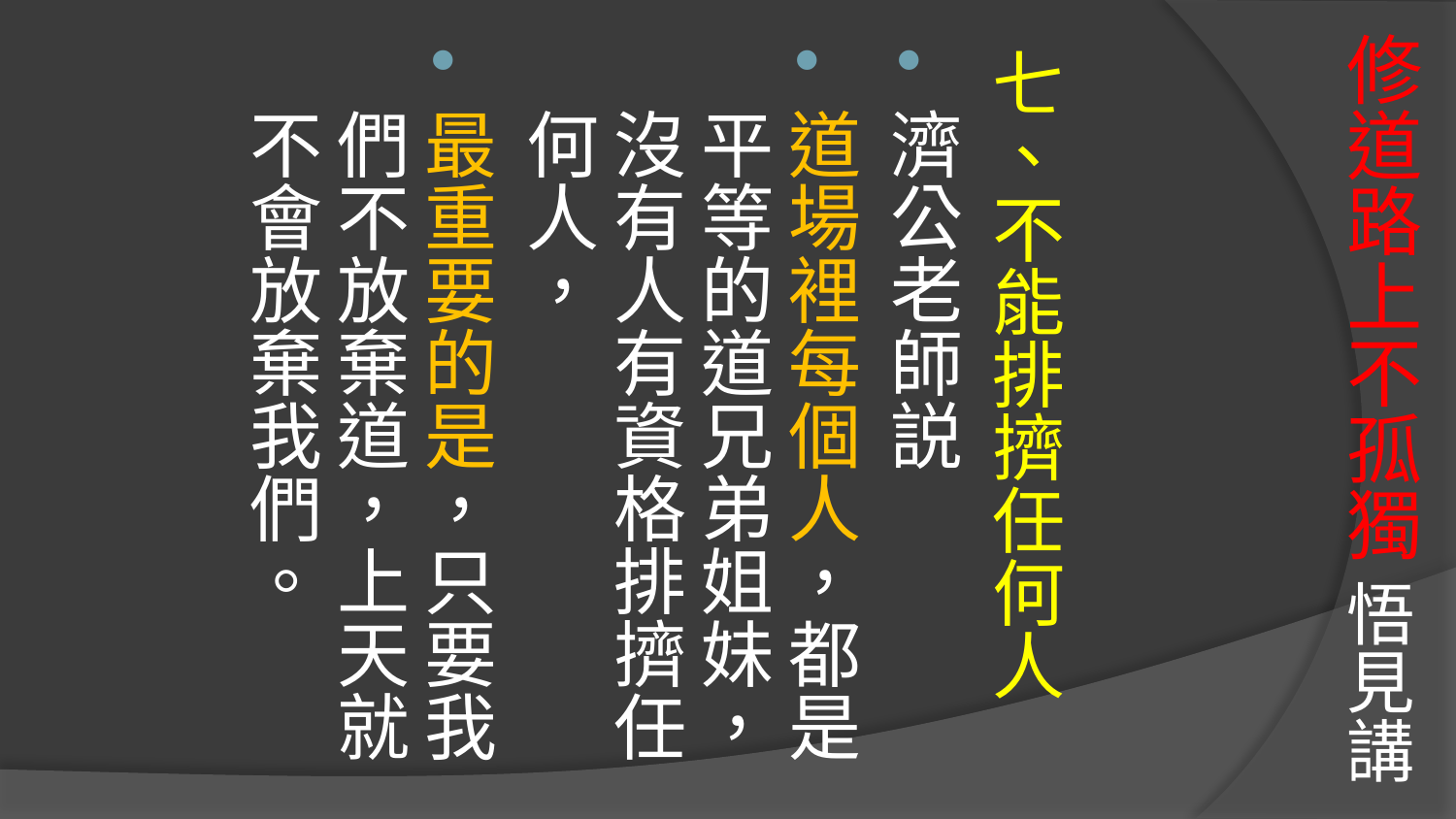

# 修道路上不孤獨 悟見講
七、不能排擠任何人
濟公老師説
道場裡每個人，都是平等的道兄弟姐妹，沒有人有資格排擠任何人，
最重要的是，只要我們不放棄道，上天就不會放棄我們。